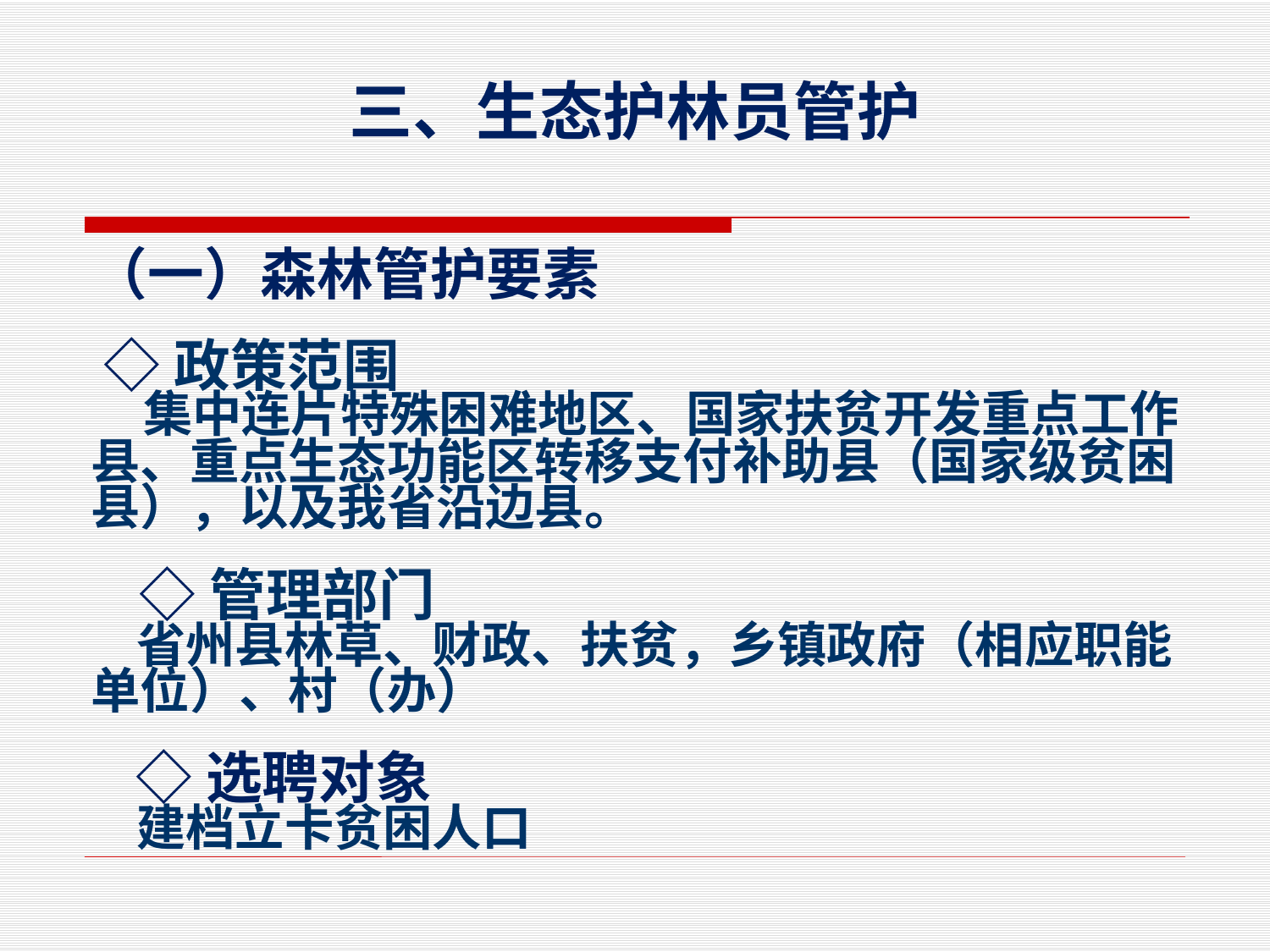

# 三、生态护林员管护

（一）森林管护要素

 ◇政策范围
   集中连片特殊困难地区、国家扶贫开发重点工作县、重点生态功能区转移支付补助县（国家级贫困县），以及我省沿边县。

    ◇管理部门
   省州县林草、财政、扶贫，乡镇政府（相应职能单位）、村（办）

    ◇选聘对象
   建档立卡贫困人口